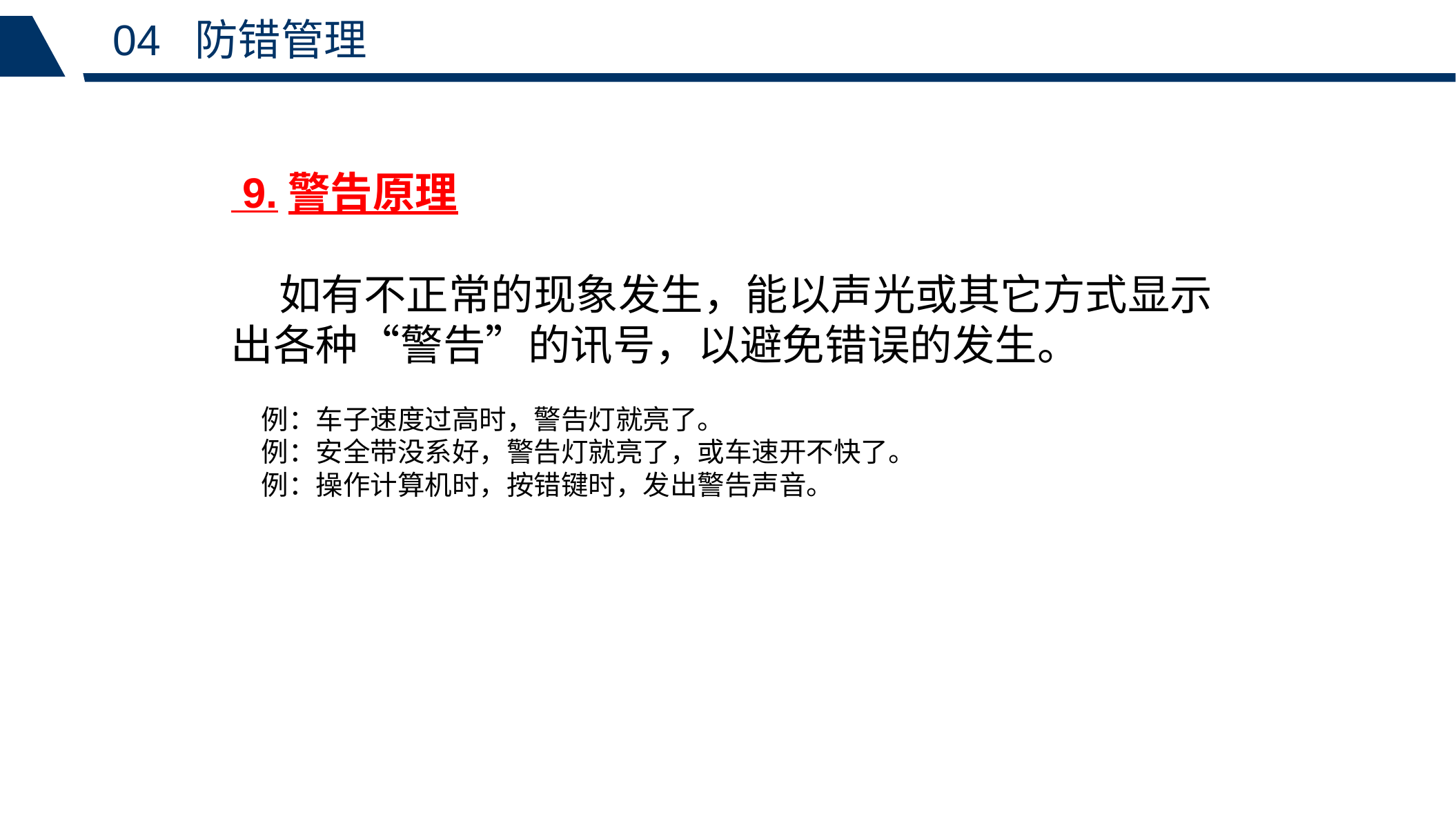

04  防错管理

 9.警告原理

    如有不正常的现象发生，能以声光或其它方式显示出各种“警告”的讯号，以避免错误的发生。

    例：车子速度过高时，警告灯就亮了。
    例：安全带没系好，警告灯就亮了，或车速开不快了。
    例：操作计算机时，按错键时，发出警告声音。